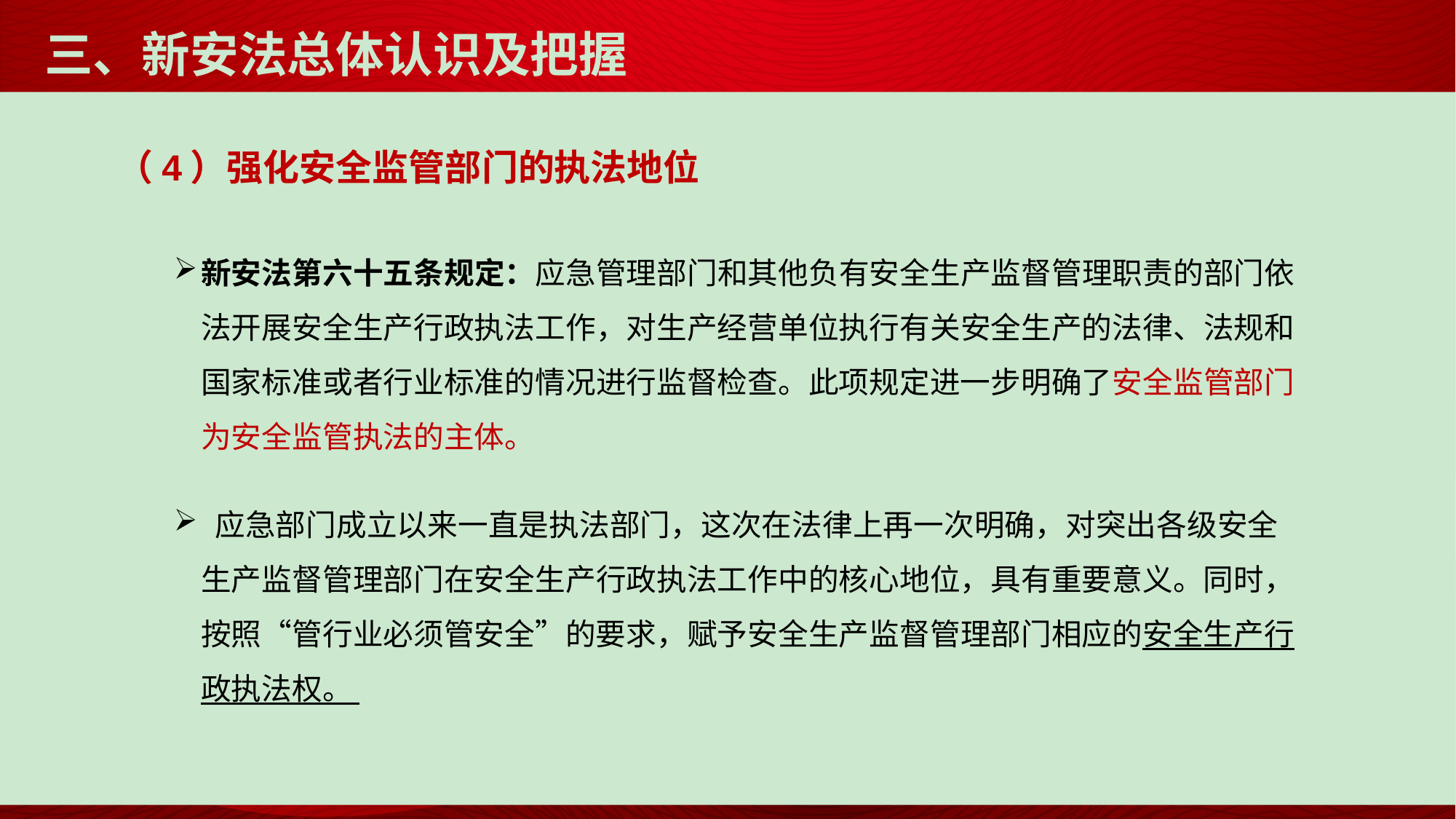

# 三、新安法总体认识及把握
（4）强化安全监管部门的执法地位
新安法第六十五条规定：应急管理部门和其他负有安全生产监督管理职责的部门依法开展安全生产行政执法工作，对生产经营单位执行有关安全生产的法律、法规和国家标准或者行业标准的情况进行监督检查。此项规定进一步明确了安全监管部门为安全监管执法的主体。
 应急部门成立以来一直是执法部门，这次在法律上再一次明确，对突出各级安全生产监督管理部门在安全生产行政执法工作中的核心地位，具有重要意义。同时，按照“管行业必须管安全”的要求，赋予安全生产监督管理部门相应的安全生产行政执法权。